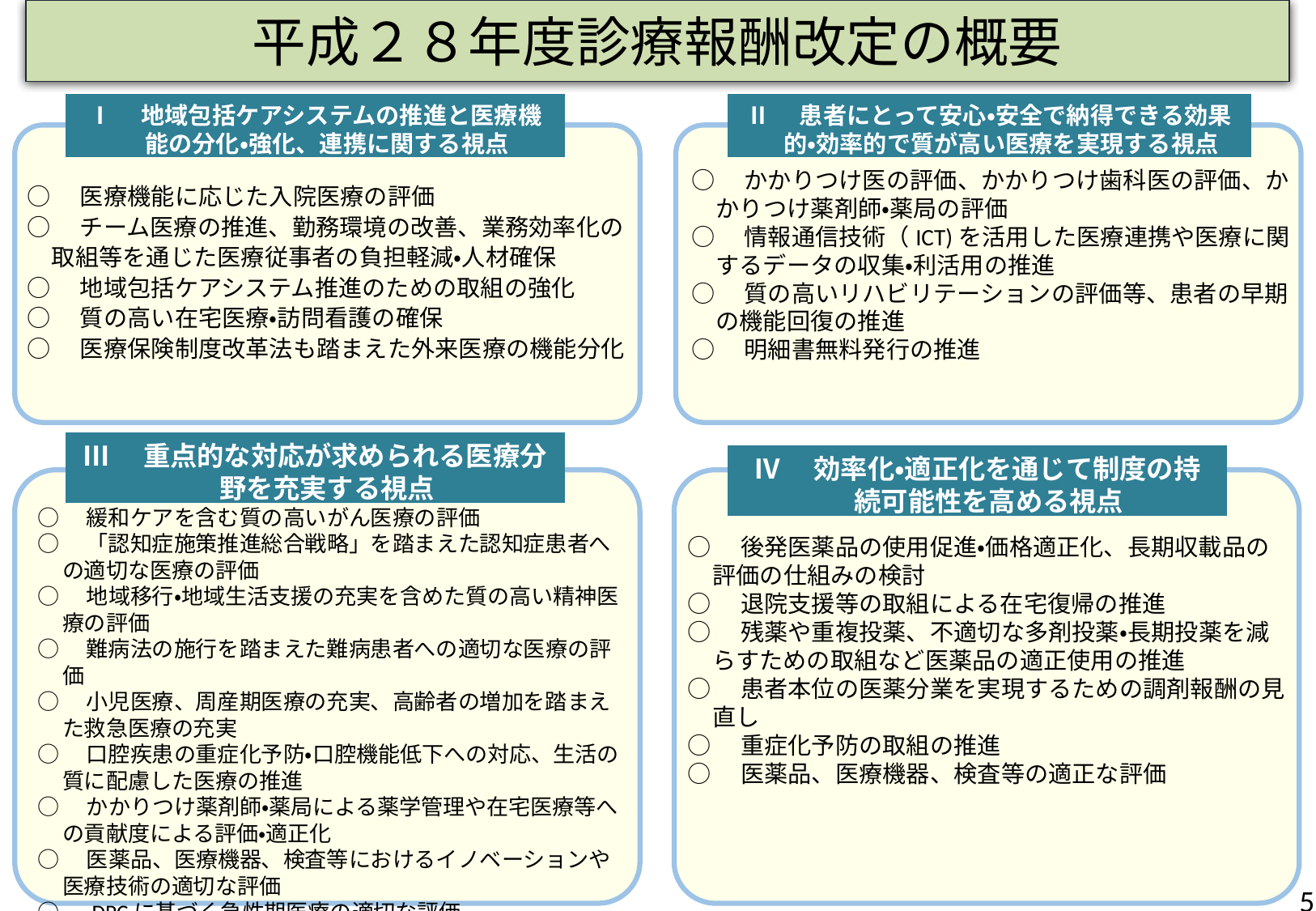

平成２８年度診療報酬改定の概要
Ⅰ　地域包括ケアシステムの推進と医療機能の分化・強化、連携に関する視点
Ⅱ　患者にとって安心・安全で納得できる効果的・効率的で質が高い医療を実現する視点

○　かかりつけ医の評価、かかりつけ歯科医の評価、かかりつけ薬剤師・薬局の評価
○　情報通信技術（ICT)を活用した医療連携や医療に関するデータの収集・利活用の推進
○　質の高いリハビリテーションの評価等、患者の早期の機能回復の推進
○　明細書無料発行の推進
○　医療機能に応じた入院医療の評価
○　チーム医療の推進、勤務環境の改善、業務効率化の取組等を通じた医療従事者の負担軽減・人材確保
○　地域包括ケアシステム推進のための取組の強化
○　質の高い在宅医療・訪問看護の確保
○　医療保険制度改革法も踏まえた外来医療の機能分化
Ⅲ　重点的な対応が求められる医療分野を充実する視点
Ⅳ　効率化・適正化を通じて制度の持続可能性を高める視点

○　緩和ケアを含む質の高いがん医療の評価
○　「認知症施策推進総合戦略」を踏まえた認知症患者への適切な医療の評価
○　地域移行・地域生活支援の充実を含めた質の高い精神医療の評価
○　難病法の施行を踏まえた難病患者への適切な医療の評価
○　小児医療、周産期医療の充実、高齢者の増加を踏まえた救急医療の充実
○　口腔疾患の重症化予防・口腔機能低下への対応、生活の質に配慮した医療の推進
○　かかりつけ薬剤師・薬局による薬学管理や在宅医療等への貢献度による評価・適正化
○　医薬品、医療機器、検査等におけるイノベーションや医療技術の適切な評価
○　DPCに基づく急性期医療の適切な評価
○　後発医薬品の使用促進・価格適正化、長期収載品の評価の仕組みの検討
○　退院支援等の取組による在宅復帰の推進
○　残薬や重複投薬、不適切な多剤投薬・長期投薬を減らすための取組など医薬品の適正使用の推進
○　患者本位の医薬分業を実現するための調剤報酬の見直し
○　重症化予防の取組の推進
○　医薬品、医療機器、検査等の適正な評価
5